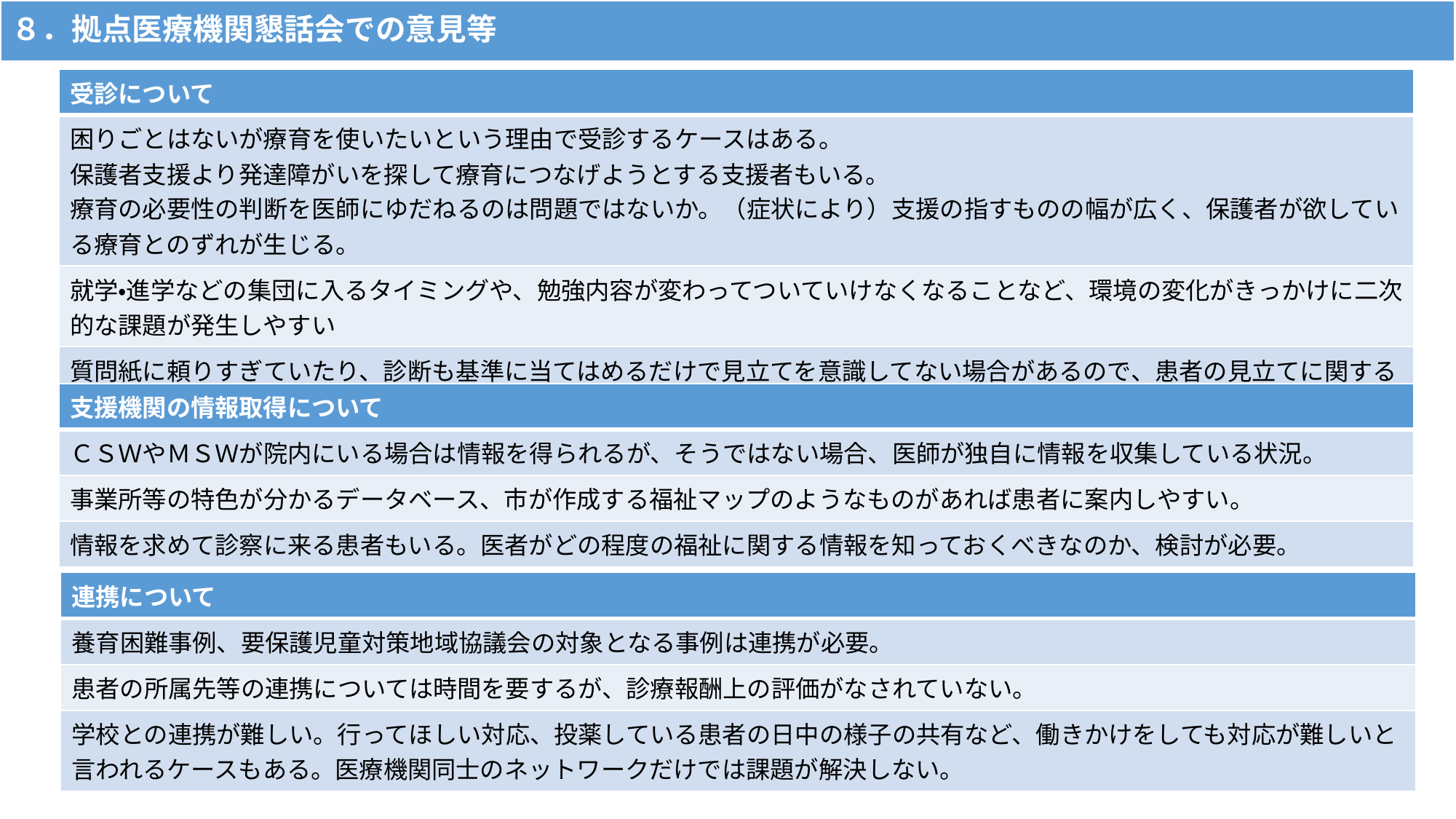

８．拠点医療機関懇話会での意見等
| 受診について |
| --- |
| 困りごとはないが療育を使いたいという理由で受診するケースはある。 保護者支援より発達障がいを探して療育につなげようとする支援者もいる。 療育の必要性の判断を医師にゆだねるのは問題ではないか。（症状により）支援の指すものの幅が広く、保護者が欲している療育とのずれが生じる。 |
| 就学・進学などの集団に入るタイミングや、勉強内容が変わってついていけなくなることなど、環境の変化がきっかけに二次的な課題が発生しやすい |
| 質問紙に頼りすぎていたり、診断も基準に当てはめるだけで見立てを意識してない場合があるので、患者の見立てに関する医師向けの研修が必要。 |
| 支援機関の情報取得について |
| --- |
| ＣＳＷやＭＳＷが院内にいる場合は情報を得られるが、そうではない場合、医師が独自に情報を収集している状況。 |
| 事業所等の特色が分かるデータベース、市が作成する福祉マップのようなものがあれば患者に案内しやすい。 |
| 情報を求めて診察に来る患者もいる。医者がどの程度の福祉に関する情報を知っておくべきなのか、検討が必要。 |
| 連携について |
| --- |
| 養育困難事例、要保護児童対策地域協議会の対象となる事例は連携が必要。 |
| 患者の所属先等の連携については時間を要するが、診療報酬上の評価がなされていない。 |
| 学校との連携が難しい。行ってほしい対応、投薬している患者の日中の様子の共有など、働きかけをしても対応が難しいと言われるケースもある。医療機関同士のネットワークだけでは課題が解決しない。 |
24